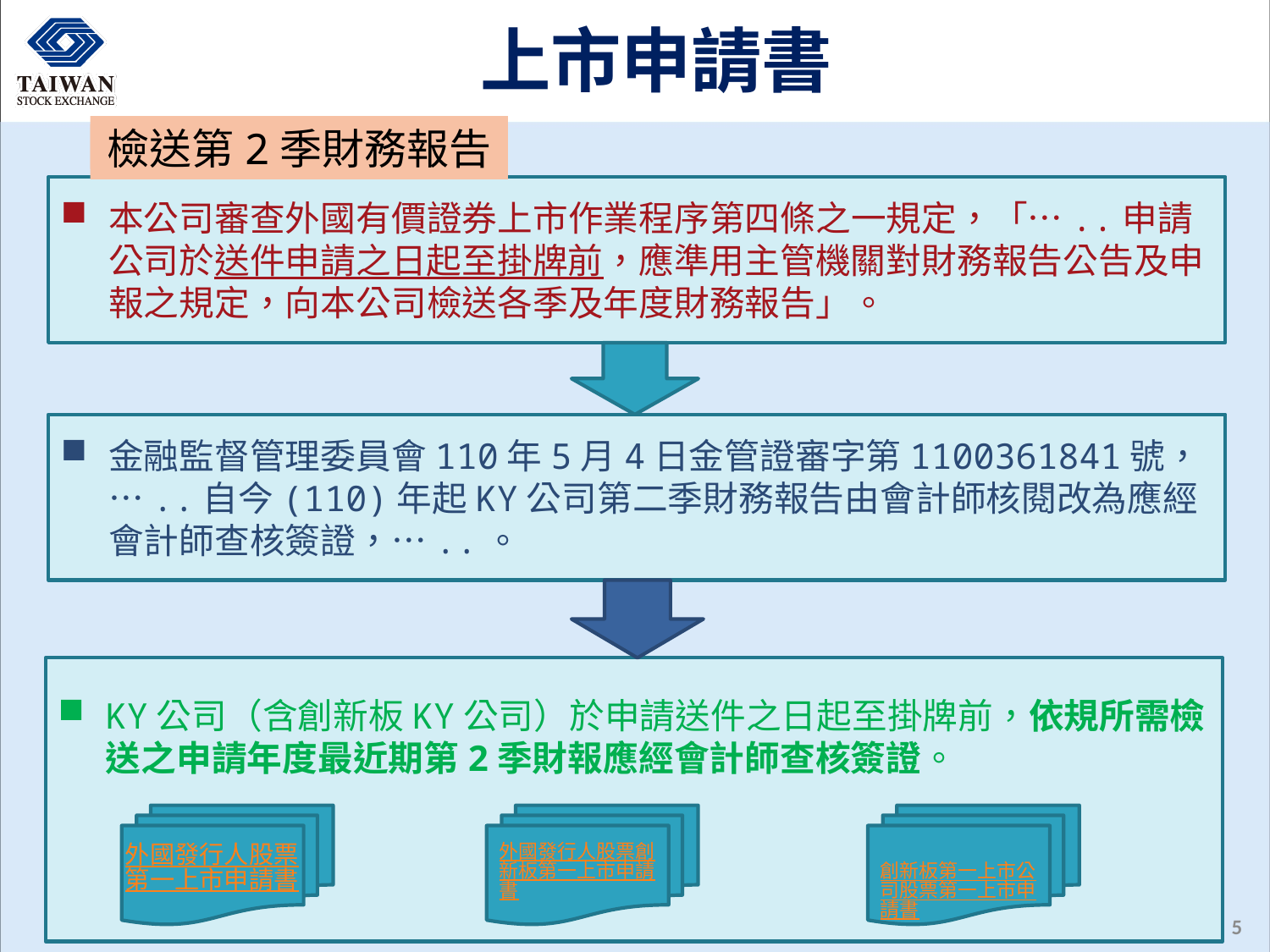

上市申請書
檢送第2季財務報告

本公司審查外國有價證券上市作業程序第四條之一規定，「…..申請公司於送件申請之日起至掛牌前，應準用主管機關對財務報告公告及申報之規定，向本公司檢送各季及年度財務報告」。

金融監督管理委員會110年5月4日金管證審字第1100361841號，…..自今(110)年起KY公司第二季財務報告由會計師核閱改為應經會計師查核簽證，…..。

KY公司（含創新板KY公司）於申請送件之日起至掛牌前，依規所需檢送之申請年度最近期第2季財報應經會計師查核簽證。

創新板第一上市公司股票第一上市申請書
外國發行人股票第一上市申請書
外國發行人股票創新板第一上市申請書
5